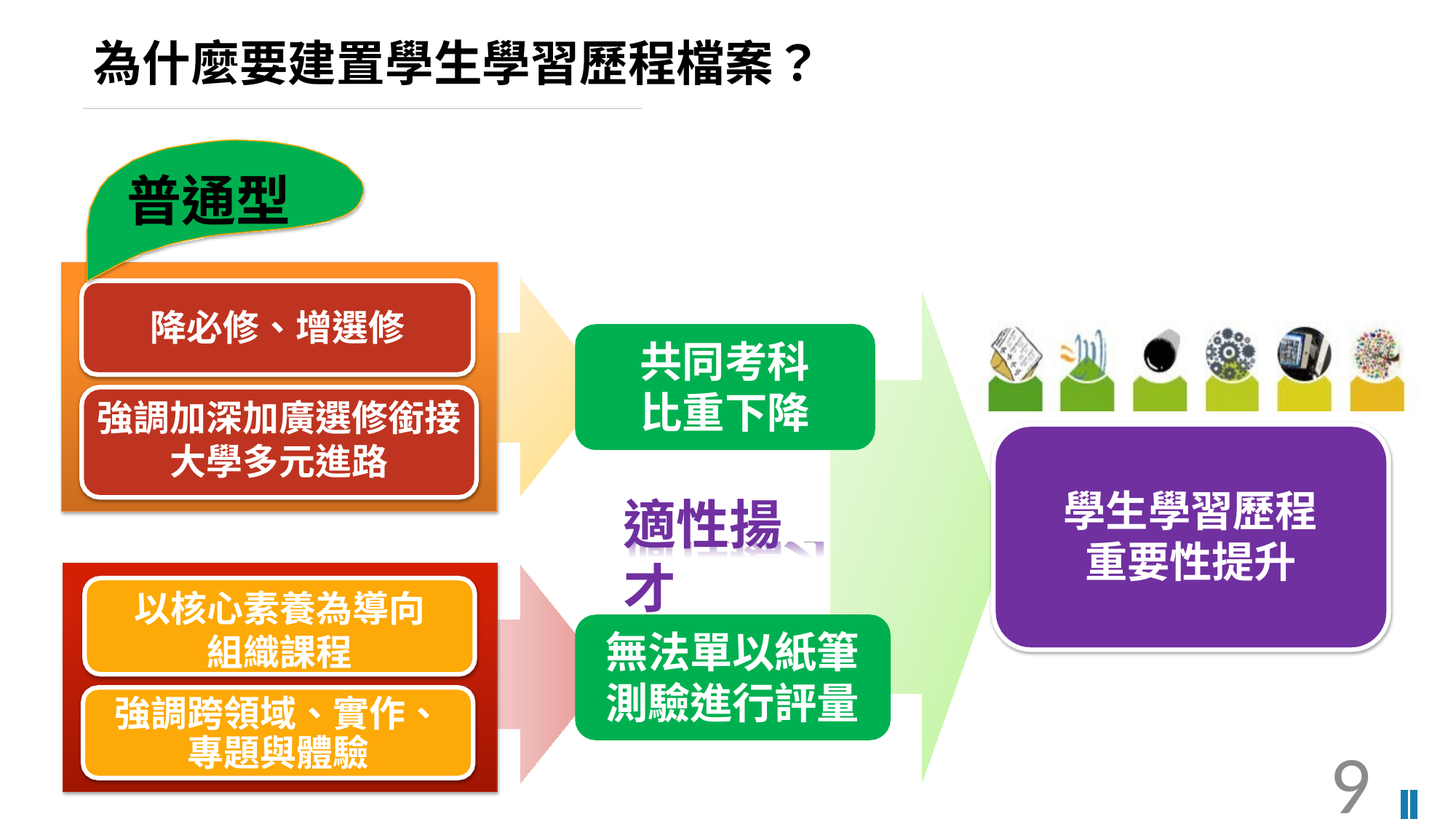

為什麼要建置學生學習歷程檔案？

# 普通型

降必修、增選修

共同考科 比重下降

適性揚才

強調加深加廣選修銜接 大學多元進路

學生學習歷程 重要性提升

以核心素養為導向 組織課程
強調跨領域、實作、 專題與體驗

無法單以紙筆 測驗進行評量

9